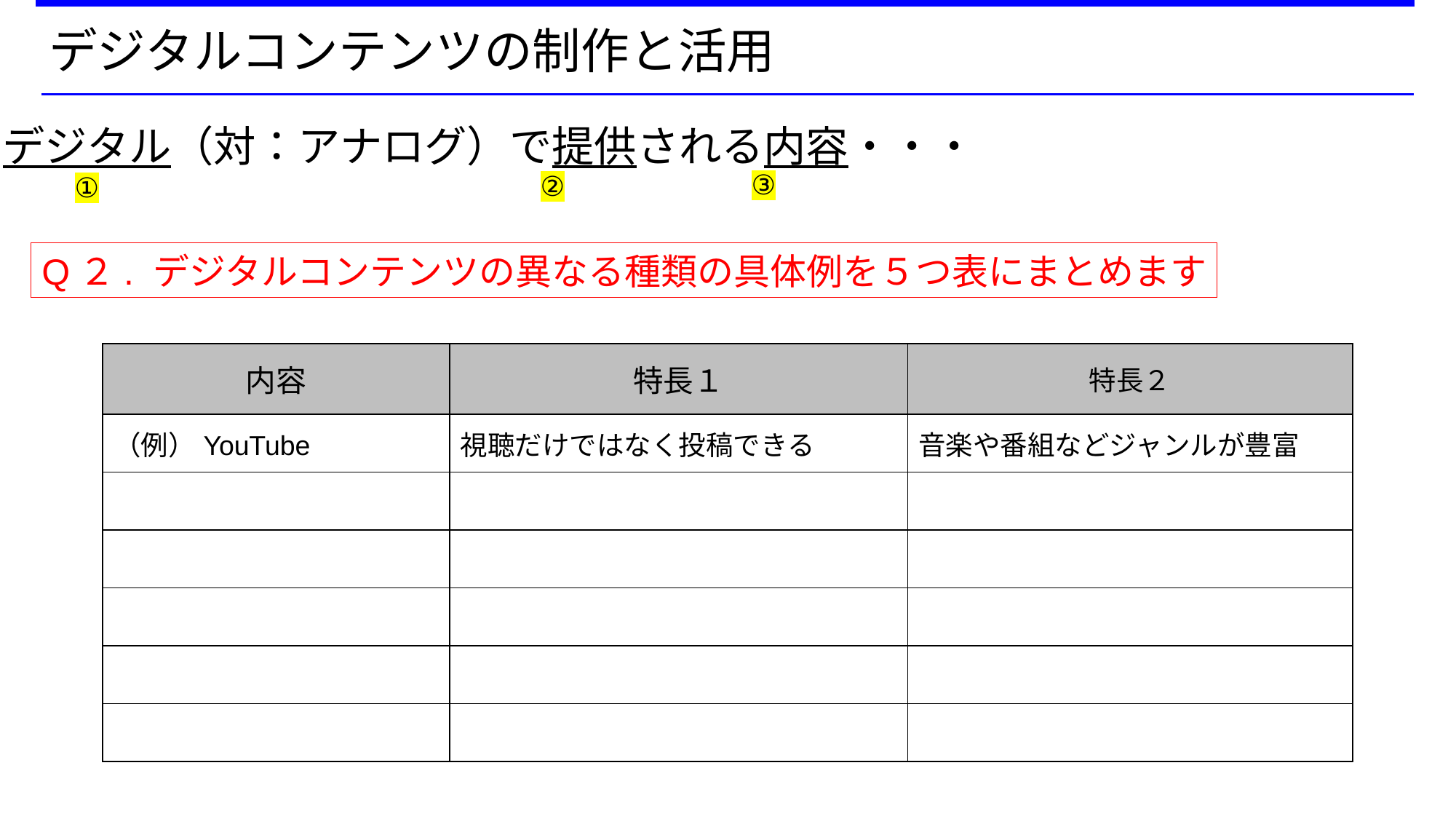

デジタルコンテンツの制作と活用
デジタル（対：アナログ）で提供される内容・・・
③
②
①
Q２. デジタルコンテンツの異なる種類の具体例を５つ表にまとめます
| 内容 | 特長１ | 特長２ |
| --- | --- | --- |
| （例）YouTube | 視聴だけではなく投稿できる | 音楽や番組などジャンルが豊富 |
|  |  |  |
|  |  |  |
|  |  |  |
|  |  |  |
|  |  |  |